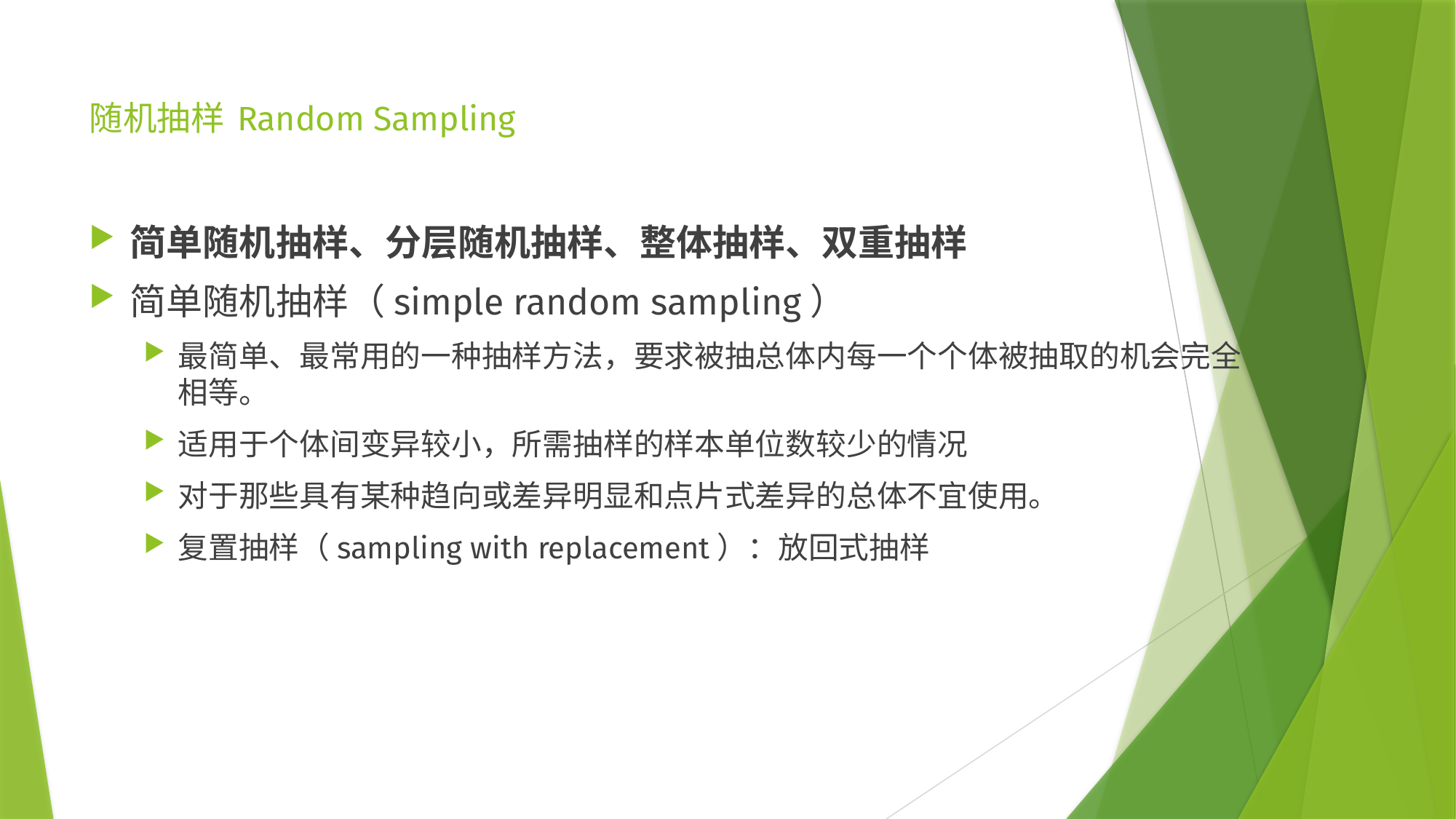

# 随机抽样 Random Sampling
简单随机抽样、分层随机抽样、整体抽样、双重抽样
简单随机抽样（simple random sampling）
最简单、最常用的一种抽样方法，要求被抽总体内每一个个体被抽取的机会完全相等。
适用于个体间变异较小，所需抽样的样本单位数较少的情况
对于那些具有某种趋向或差异明显和点片式差异的总体不宜使用。
复置抽样（sampling with replacement）：放回式抽样